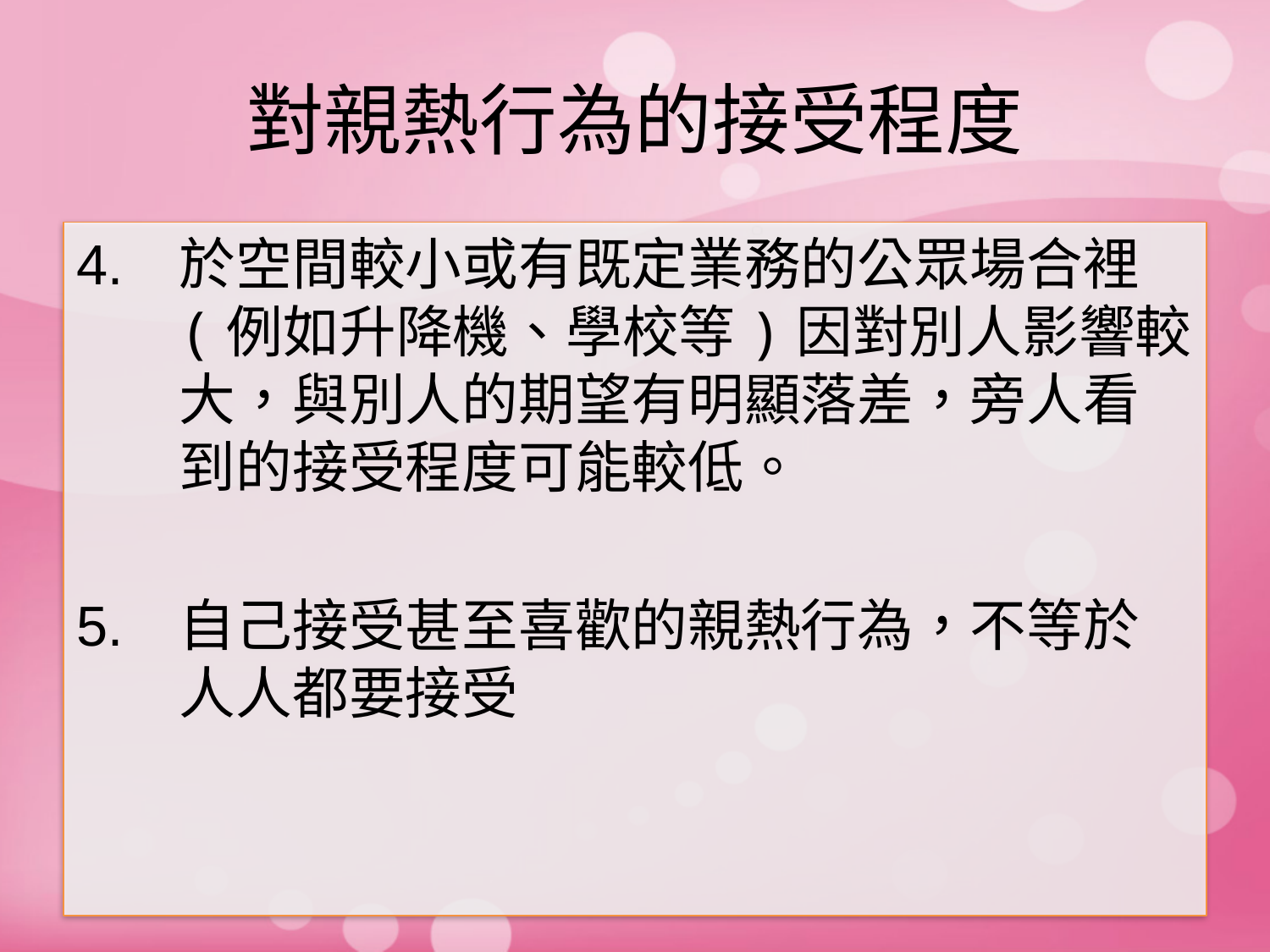

# 對親熱行為的接受程度
於空間較小或有既定業務的公眾場合裡(例如升降機、學校等)因對別人影響較大，與別人的期望有明顯落差，旁人看到的接受程度可能較低。

自己接受甚至喜歡的親熱行為，不等於人人都要接受